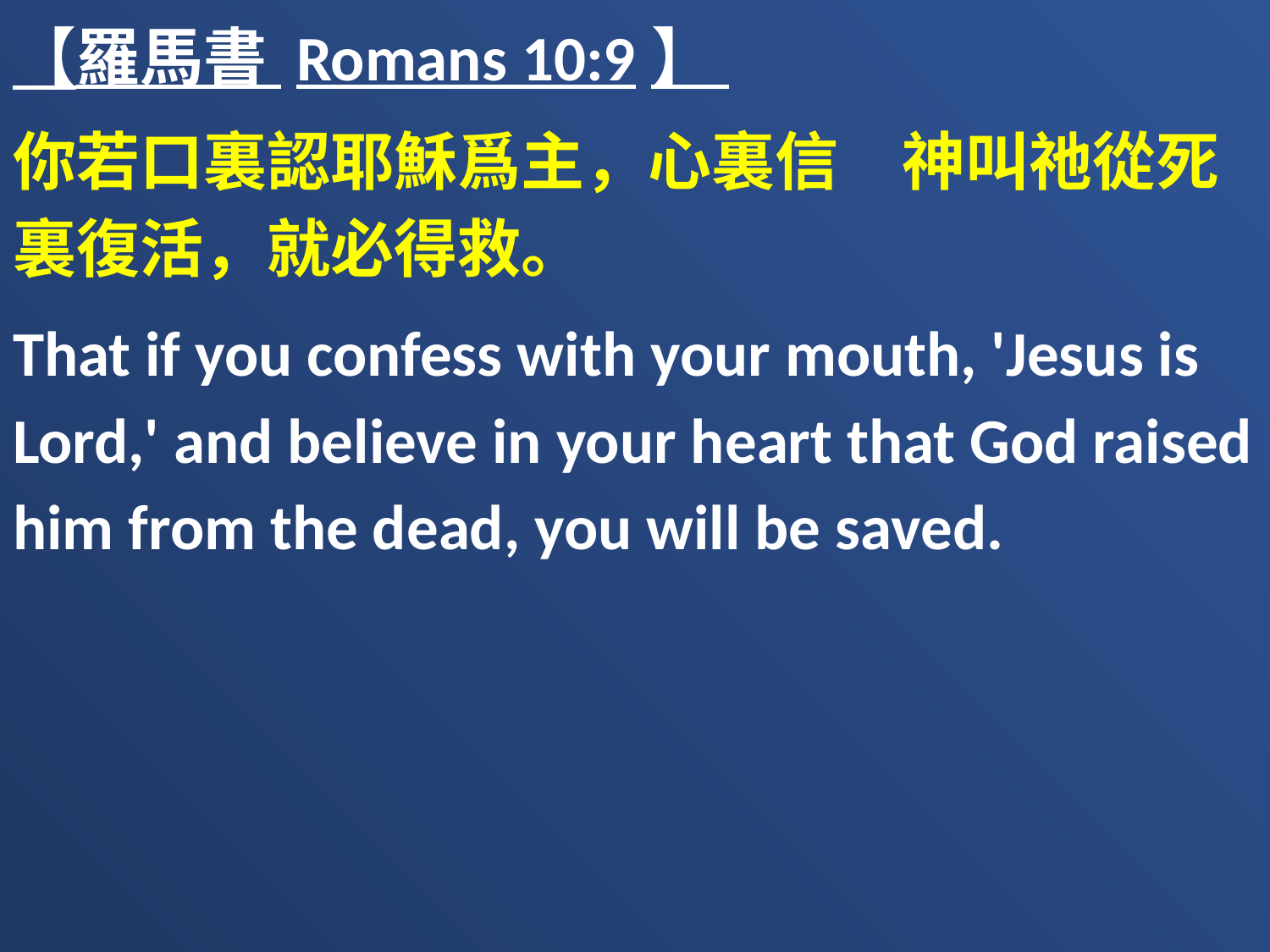

【羅馬書 Romans 10:9】
你若口裏認耶穌爲主，心裏信　神叫祂從死裏復活，就必得救。
That if you confess with your mouth, 'Jesus is Lord,' and believe in your heart that God raised him from the dead, you will be saved.